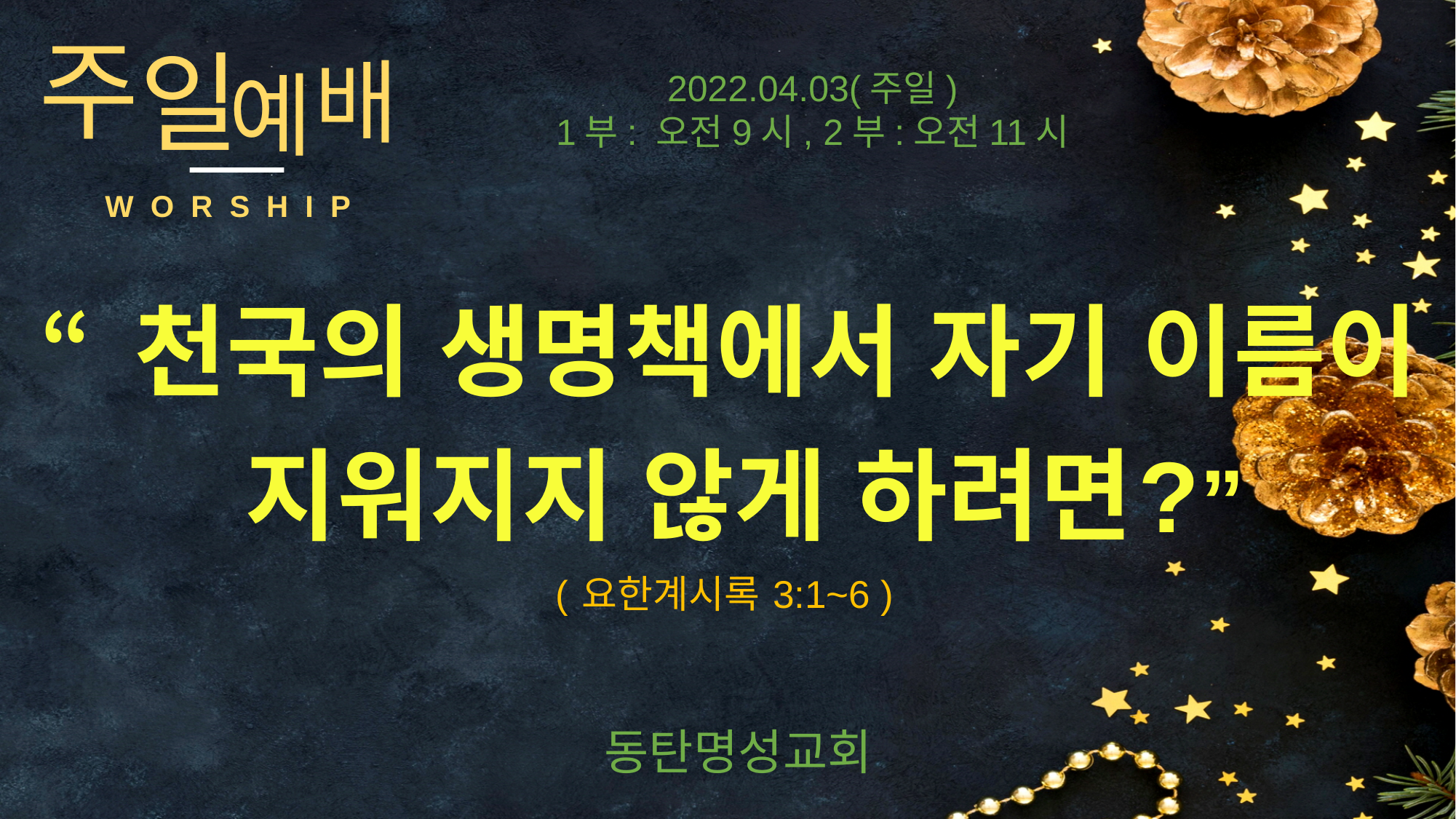

주
일
배
예

W  O  R  S  H  I  P
2022.04.03(주일)
1부: 오전9시, 2부:오전11시

“천국의 생명책에서 자기 이름이 지워지지 않게 하려면?”
( 요한계시록 3:1~6 )

동탄명성교회